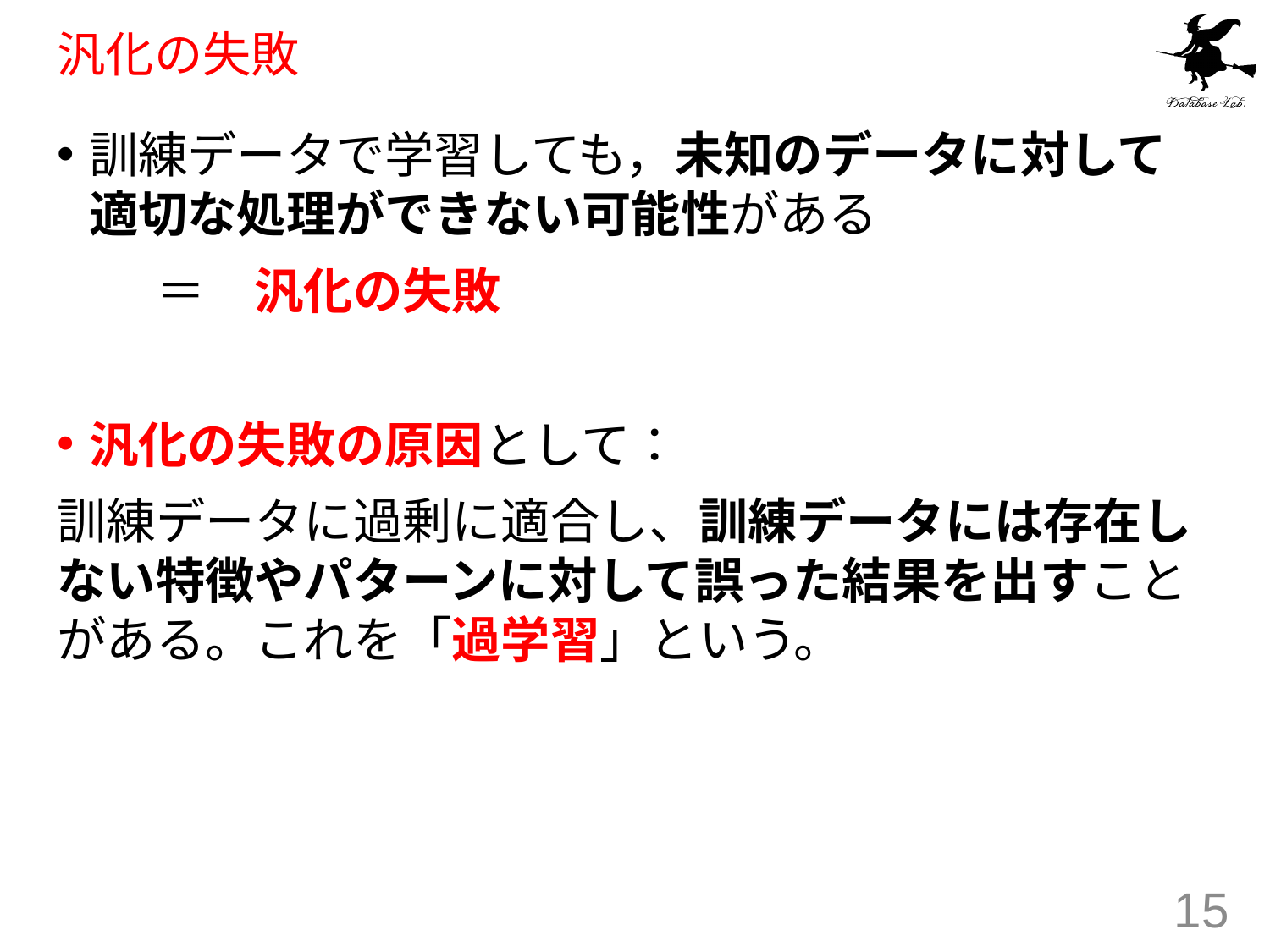

# 汎化の失敗
訓練データで学習しても，未知のデータに対して適切な処理ができない可能性がある
　　＝　汎化の失敗

汎化の失敗の原因として：
訓練データに過剰に適合し、訓練データには存在しない特徴やパターンに対して誤った結果を出すことがある。これを「過学習」という。
15